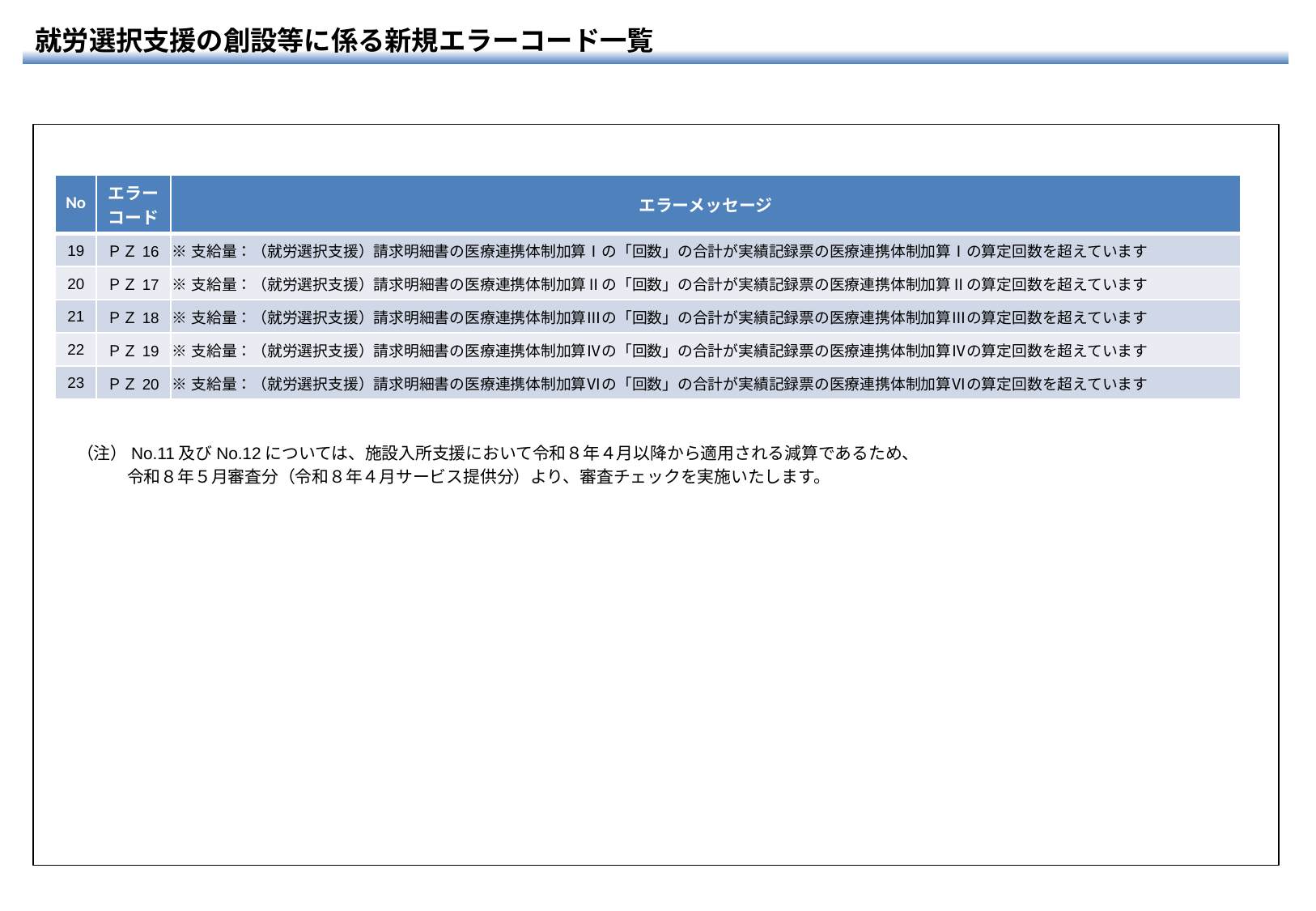

就労選択支援の創設等に係る新規エラーコード一覧

| No | エラー コード | エラーメッセージ |
| --- | --- | --- |
| 19 | ＰＺ16 | ※支給量：（就労選択支援）請求明細書の医療連携体制加算Ⅰの「回数」の合計が実績記録票の医療連携体制加算Ⅰの算定回数を超えています |
| 20 | ＰＺ17 | ※支給量：（就労選択支援）請求明細書の医療連携体制加算Ⅱの「回数」の合計が実績記録票の医療連携体制加算Ⅱの算定回数を超えています |
| 21 | ＰＺ18 | ※支給量：（就労選択支援）請求明細書の医療連携体制加算Ⅲの「回数」の合計が実績記録票の医療連携体制加算Ⅲの算定回数を超えています |
| 22 | ＰＺ19 | ※支給量：（就労選択支援）請求明細書の医療連携体制加算Ⅳの「回数」の合計が実績記録票の医療連携体制加算Ⅳの算定回数を超えています |
| 23 | ＰＺ20 | ※支給量：（就労選択支援）請求明細書の医療連携体制加算Ⅵの「回数」の合計が実績記録票の医療連携体制加算Ⅵの算定回数を超えています |
（注）No.11及びNo.12については、施設入所支援において令和８年４月以降から適用される減算であるため、
　　　令和８年５月審査分（令和８年４月サービス提供分）より、審査チェックを実施いたします。